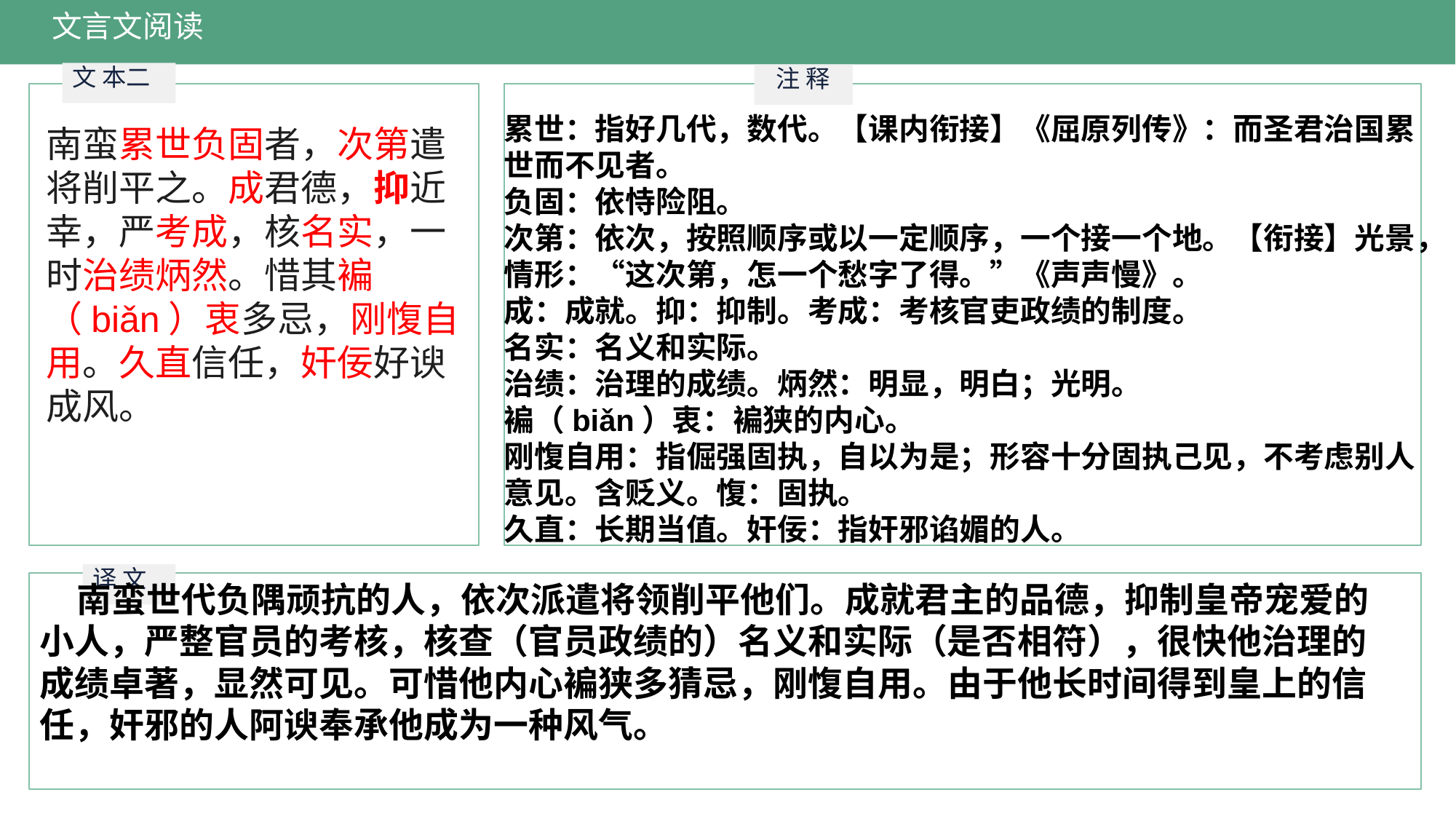

文言文阅读
文 本二

注 释

累世：指好几代，数代。【课内衔接】《屈原列传》：而圣君治国累世而不见者。
负固：依恃险阻。
次第：依次，按照顺序或以一定顺序，一个接一个地。【衔接】光景，情形：“这次第，怎一个愁字了得。”《声声慢》。
成：成就。抑：抑制。考成：考核官吏政绩的制度。
名实：名义和实际。
治绩：治理的成绩。炳然：明显，明白；光明。
褊（biǎn）衷：褊狭的内心。
刚愎自用：指倔强固执，自以为是；形容十分固执己见，不考虑别人意见。含贬义。愎：固执。
久直：长期当值。奸佞：指奸邪谄媚的人。

南蛮累世负固者，次第遣将削平之。成君德，抑近幸，严考成，核名实，一时治绩炳然。惜其褊（biǎn）衷多忌，刚愎自用。久直信任，奸佞好谀成风。

译 文

    南蛮世代负隅顽抗的人，依次派遣将领削平他们。成就君主的品德，抑制皇帝宠爱的小人，严整官员的考核，核查（官员政绩的）名义和实际（是否相符），很快他治理的成绩卓著，显然可见。可惜他内心褊狭多猜忌，刚愎自用。由于他长时间得到皇上的信任，奸邪的人阿谀奉承他成为一种风气。